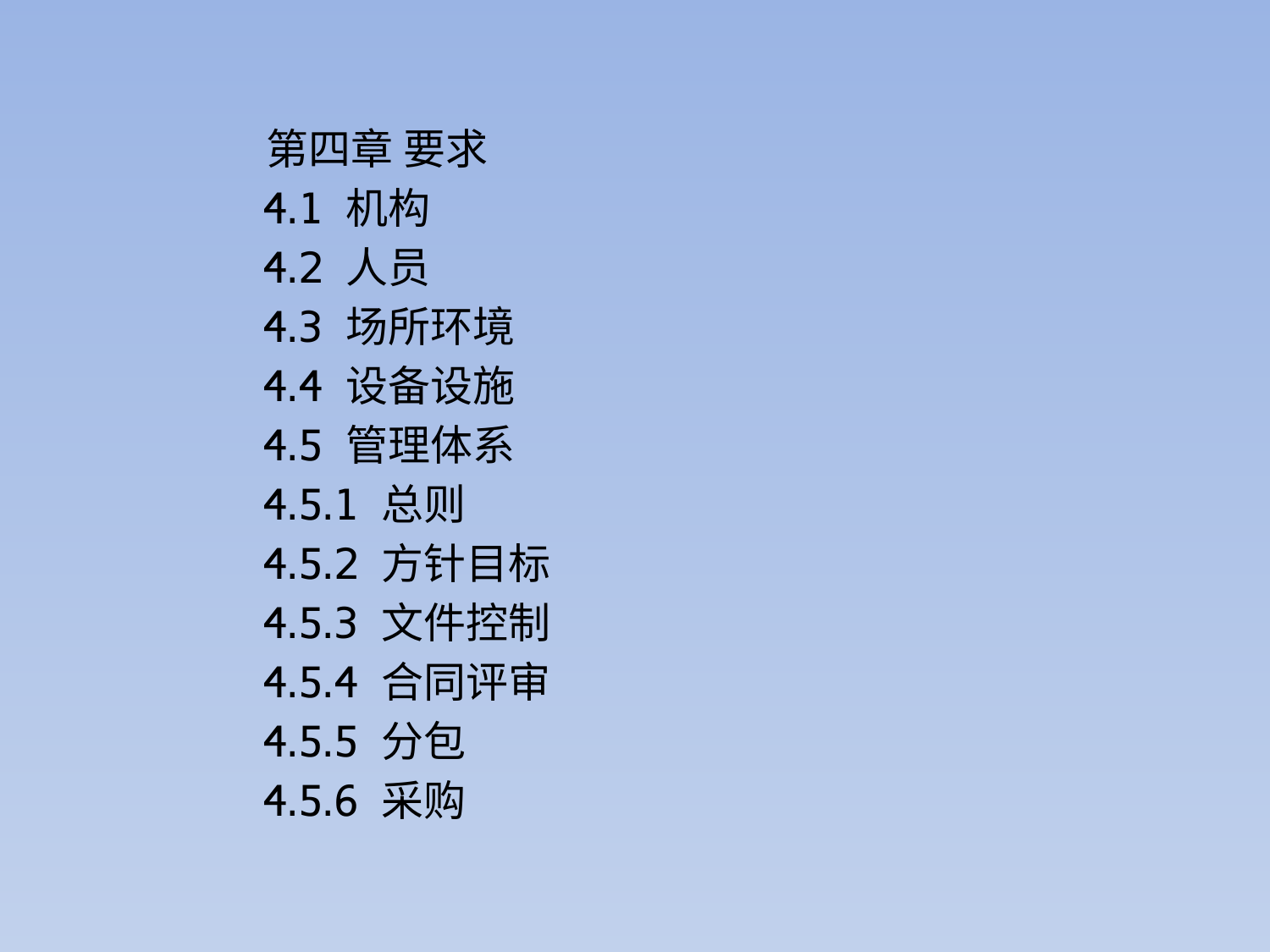

第四章 要求
  4.1 机构
  4.2 人员
  4.3 场所环境
  4.4 设备设施
  4.5 管理体系
  4.5.1 总则
  4.5.2 方针目标
  4.5.3 文件控制
  4.5.4 合同评审
  4.5.5 分包
  4.5.6 采购